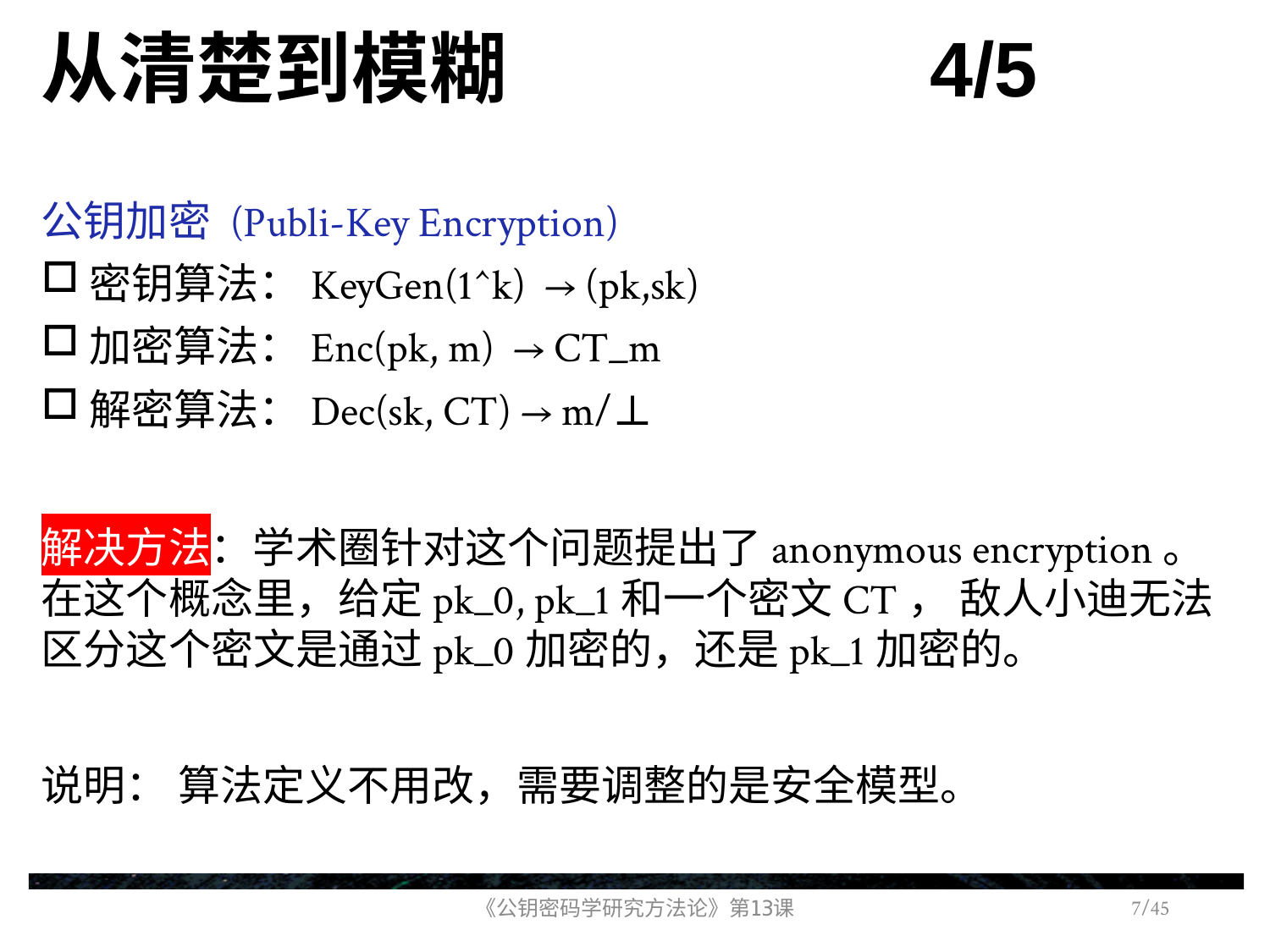

# 从清楚到模糊                       4/5
公钥加密 (Publi-Key Encryption)
密钥算法：KeyGen(1^k)  → (pk,sk)
加密算法：Enc(pk, m)  → CT_m
解密算法：Dec(sk, CT) → m/⊥

解决方法：学术圈针对这个问题提出了anonymous encryption。在这个概念里，给定pk_0, pk_1和一个密文CT， 敌人小迪无法区分这个密文是通过pk_0加密的，还是pk_1加密的。

说明： 算法定义不用改，需要调整的是安全模型。
《公钥密码学研究方法论》第13课
7/45